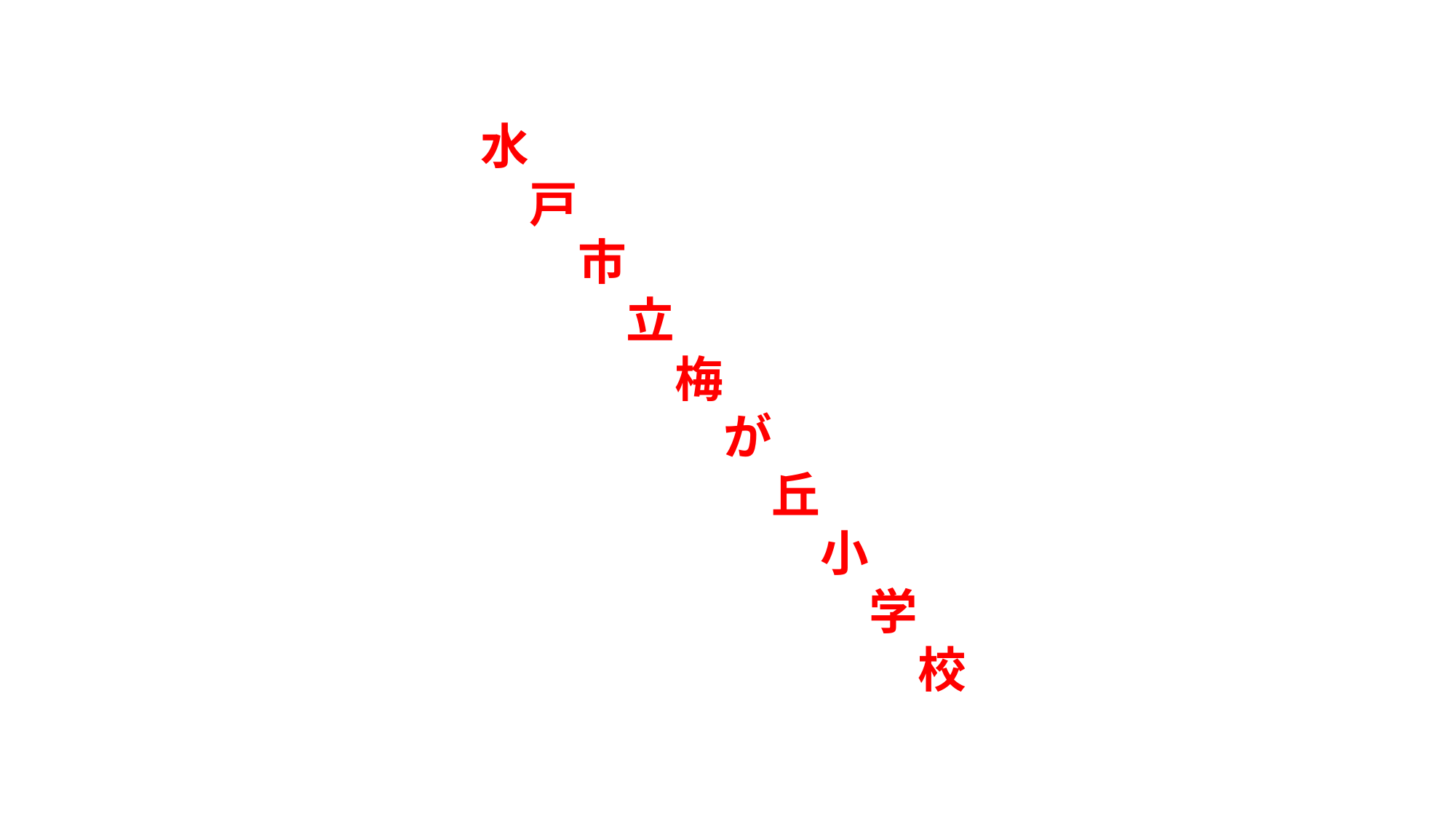

水
　戸
　　市
　　　立
　　　　梅
　　　　　が
　　　　　　丘
　　　　　　　小
　　　　　　　　学
　　　　　　　　　校